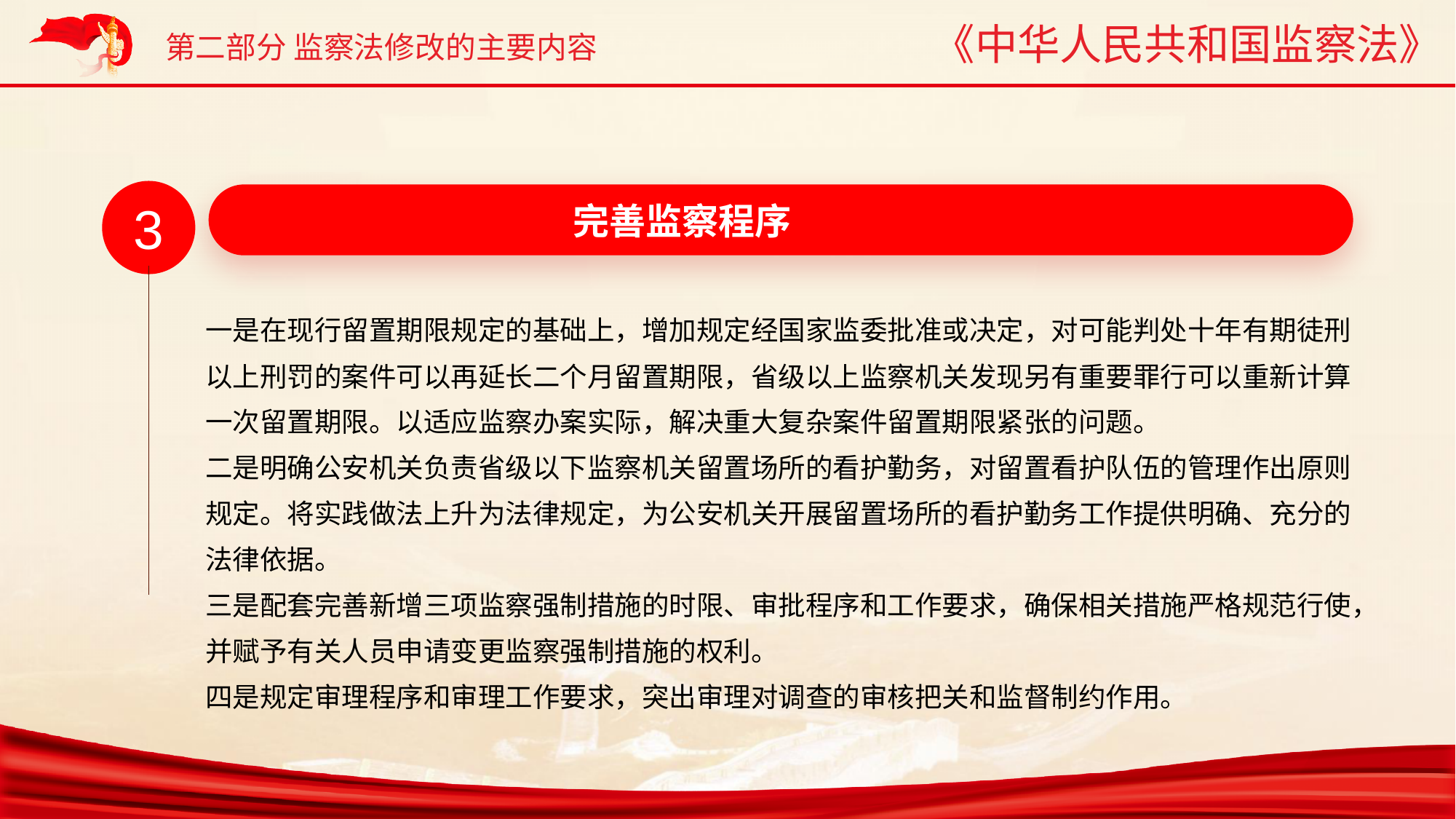

3

完善监察程序
一是在现行留置期限规定的基础上，增加规定经国家监委批准或决定，对可能判处十年有期徒刑以上刑罚的案件可以再延长二个月留置期限，省级以上监察机关发现另有重要罪行可以重新计算一次留置期限。以适应监察办案实际，解决重大复杂案件留置期限紧张的问题。
二是明确公安机关负责省级以下监察机关留置场所的看护勤务，对留置看护队伍的管理作出原则规定。将实践做法上升为法律规定，为公安机关开展留置场所的看护勤务工作提供明确、充分的法律依据。
三是配套完善新增三项监察强制措施的时限、审批程序和工作要求，确保相关措施严格规范行使，并赋予有关人员申请变更监察强制措施的权利。
四是规定审理程序和审理工作要求，突出审理对调查的审核把关和监督制约作用。